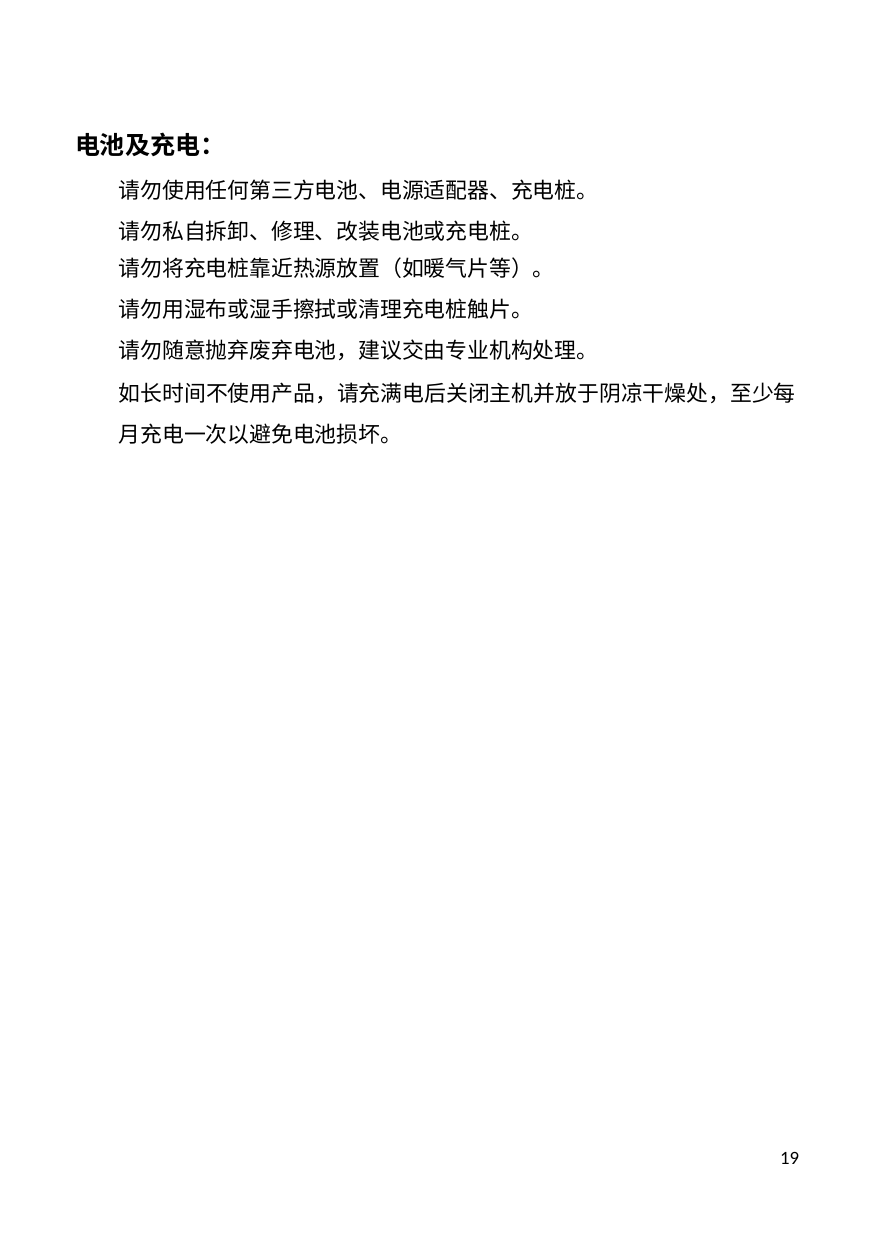

电池及充电：
请勿使用任何第三方电池、电源适配器、充电桩。 请勿私自拆卸、修理、改装电池或充电桩。
请勿将充电桩靠近热源放置（如暖气片等）。
请勿用湿布或湿手擦拭或清理充电桩触片。
请勿随意抛弃废弃电池，建议交由专业机构处理。
如长时间不使用产品，请充满电后关闭主机并放于阴凉干燥处，至少每 月充电一次以避免电池损坏。
19